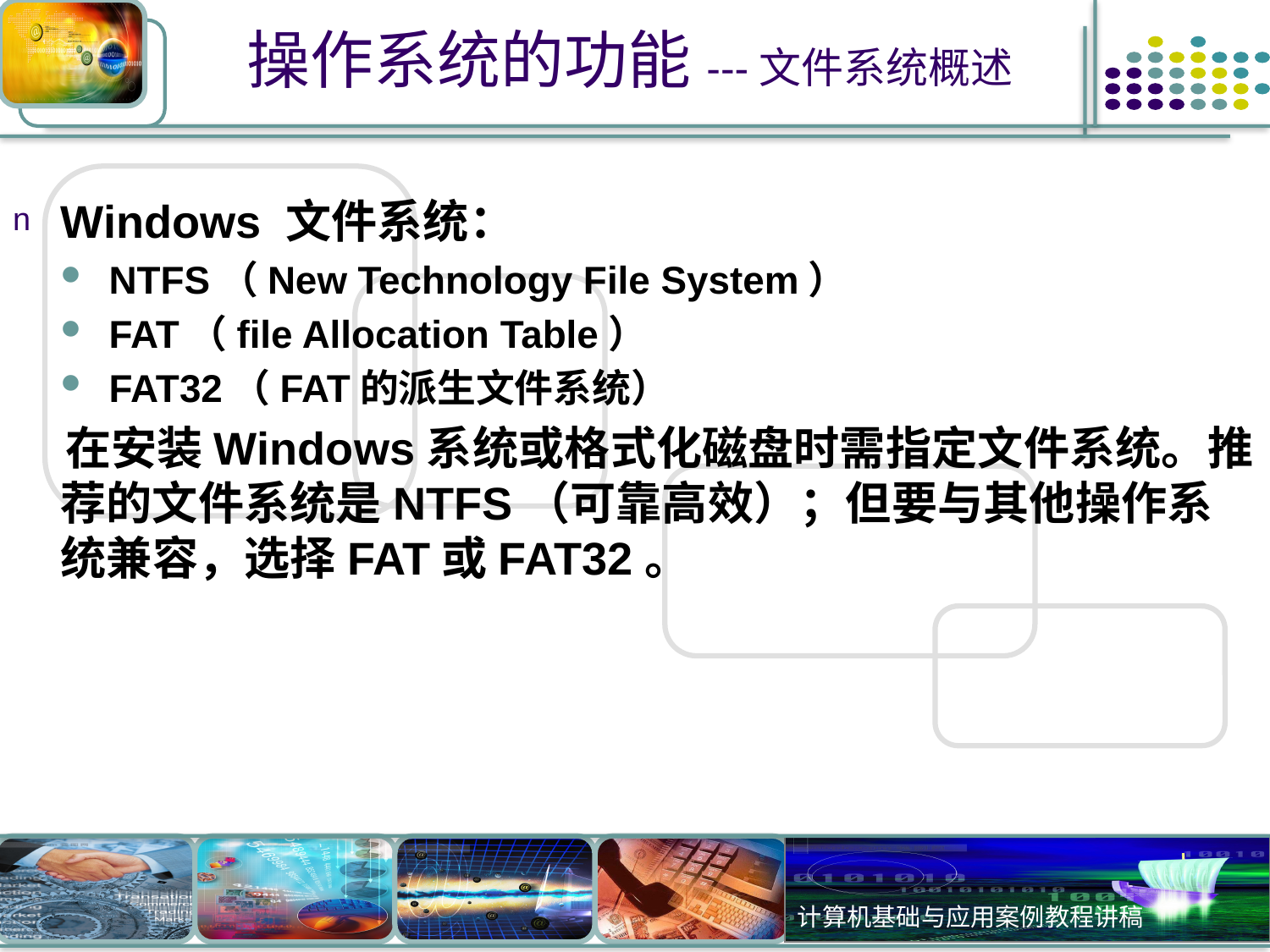

# 操作系统的功能---文件系统概述
Windows 文件系统：
NTFS（New Technology File System）
FAT（file Allocation Table）
FAT32（FAT的派生文件系统）
    在安装Windows系统或格式化磁盘时需指定文件系统。推荐的文件系统是NTFS（可靠高效）；但要与其他操作系统兼容，选择FAT或FAT32。